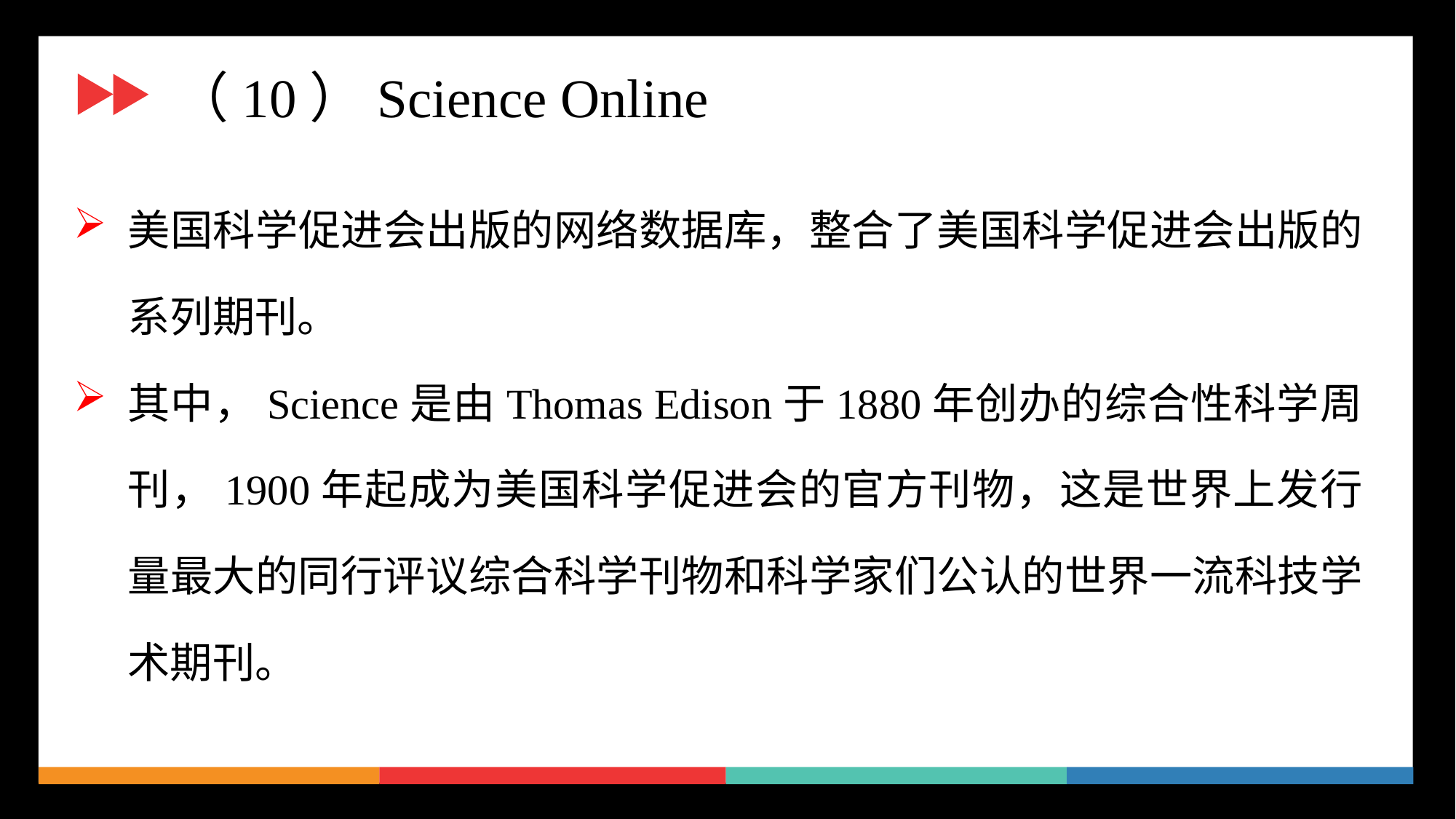

（10）Science Online

美国科学促进会出版的网络数据库，整合了美国科学促进会出版的系列期刊。
其中，Science是由Thomas Edison于1880年创办的综合性科学周刊，1900年起成为美国科学促进会的官方刊物，这是世界上发行量最大的同行评议综合科学刊物和科学家们公认的世界一流科技学术期刊。